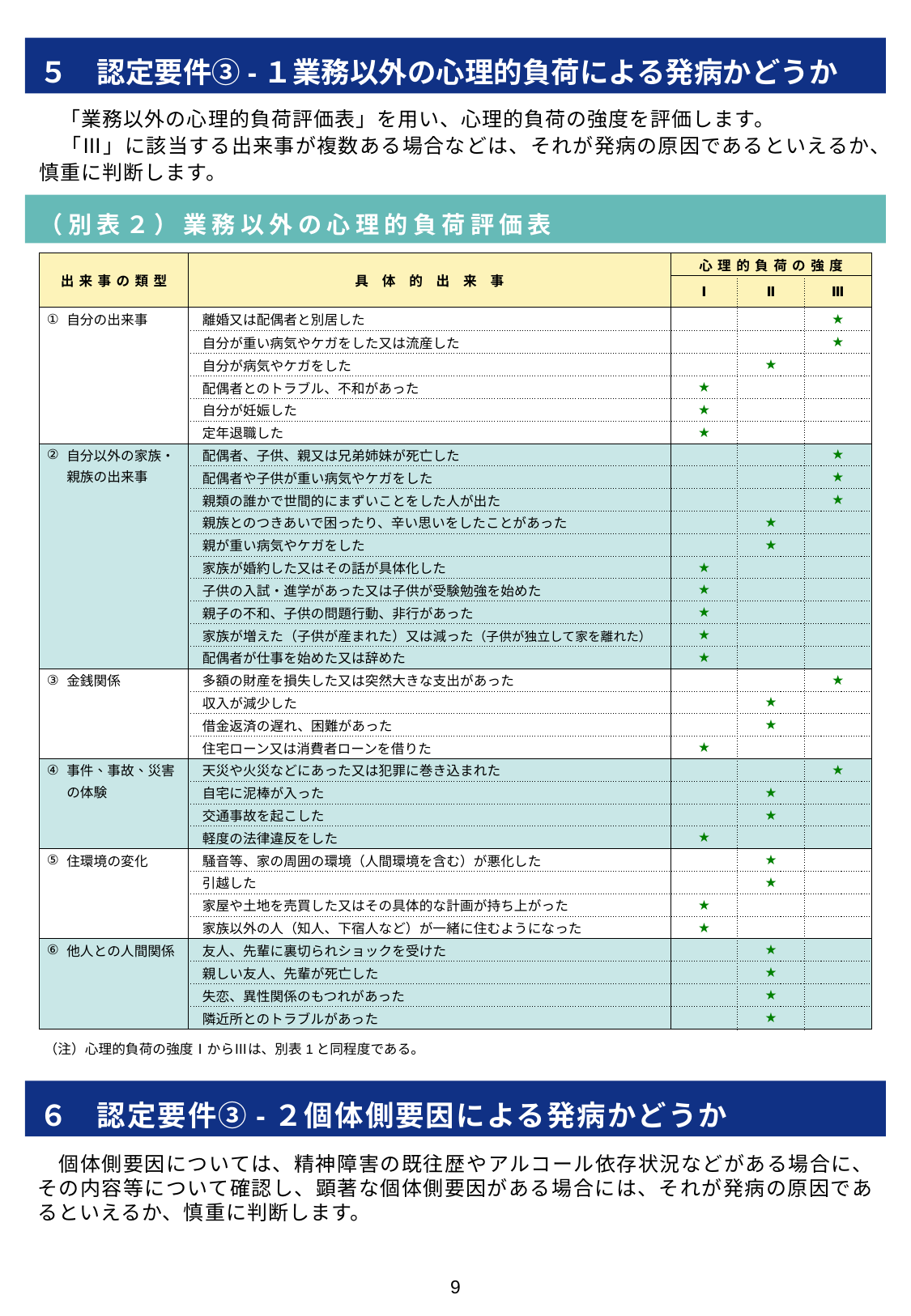

５　認定要件③-１業務以外の心理的負荷による発病かどうか
　「業務以外の心理的負荷評価表」を用い、心理的負荷の強度を評価します。
　「Ⅲ」に該当する出来事が複数ある場合などは、それが発病の原因であるといえるか、慎重に判断します。
（別表２）業務以外の心理的負荷評価表
| 出来事の類型 |  | 具　体　的　出　来　事 | 心理的負荷の強度 |  |  |
| --- | --- | --- | --- | --- | --- |
|  |  |  | Ⅰ | Ⅱ | Ⅲ |
| ① | 自分の出来事 | 離婚又は配偶者と別居した |  |  | ★ |
|  |  | 自分が重い病気やケガをした又は流産した |  |  | ★ |
|  |  | 自分が病気やケガをした |  | ★ |  |
|  |  | 配偶者とのトラブル、不和があった | ★ |  |  |
|  |  | 自分が妊娠した | ★ |  |  |
|  |  | 定年退職した | ★ |  |  |
| ② | 自分以外の家族・ | 配偶者、子供、親又は兄弟姉妹が死亡した |  |  | ★ |
|  | 親族の出来事 | 配偶者や子供が重い病気やケガをした |  |  | ★ |
|  |  | 親類の誰かで世間的にまずいことをした人が出た |  |  | ★ |
|  |  | 親族とのつきあいで困ったり、辛い思いをしたことがあった |  | ★ |  |
|  |  | 親が重い病気やケガをした |  | ★ |  |
|  |  | 家族が婚約した又はその話が具体化した | ★ |  |  |
|  |  | 子供の入試・進学があった又は子供が受験勉強を始めた | ★ |  |  |
|  |  | 親子の不和、子供の問題行動、非行があった | ★ |  |  |
|  |  | 家族が増えた（子供が産まれた）又は減った（子供が独立して家を離れた） | ★ |  |  |
|  |  | 配偶者が仕事を始めた又は辞めた | ★ |  |  |
| ③ | 金銭関係 | 多額の財産を損失した又は突然大きな支出があった |  |  | ★ |
|  |  | 収入が減少した |  | ★ |  |
|  |  | 借金返済の遅れ、困難があった |  | ★ |  |
|  |  | 住宅ローン又は消費者ローンを借りた | ★ |  |  |
| ④ | 事件、事故、災害 | 天災や火災などにあった又は犯罪に巻き込まれた |  |  | ★ |
|  | の体験 | 自宅に泥棒が入った |  | ★ |  |
|  |  | 交通事故を起こした |  | ★ |  |
|  |  | 軽度の法律違反をした | ★ |  |  |
| ⑤ | 住環境の変化 | 騒音等、家の周囲の環境（人間環境を含む）が悪化した |  | ★ |  |
|  |  | 引越した |  | ★ |  |
|  |  | 家屋や土地を売買した又はその具体的な計画が持ち上がった | ★ |  |  |
|  |  | 家族以外の人（知人、下宿人など）が一緒に住むようになった | ★ |  |  |
| ⑥ | 他人との人間関係 | 友人、先輩に裏切られショックを受けた |  | ★ |  |
|  |  | 親しい友人、先輩が死亡した |  | ★ |  |
|  |  | 失恋、異性関係のもつれがあった |  | ★ |  |
|  |  | 隣近所とのトラブルがあった |  | ★ |  |
| （注）心理的負荷の強度ⅠからⅢは、別表1と同程度である。 |  |  |  |  |  |
６　認定要件③-２個体側要因による発病かどうか
　個体側要因については、精神障害の既往歴やアルコール依存状況などがある場合に、その内容等について確認し、顕著な個体側要因がある場合には、それが発病の原因であるといえるか、慎重に判断します。
9